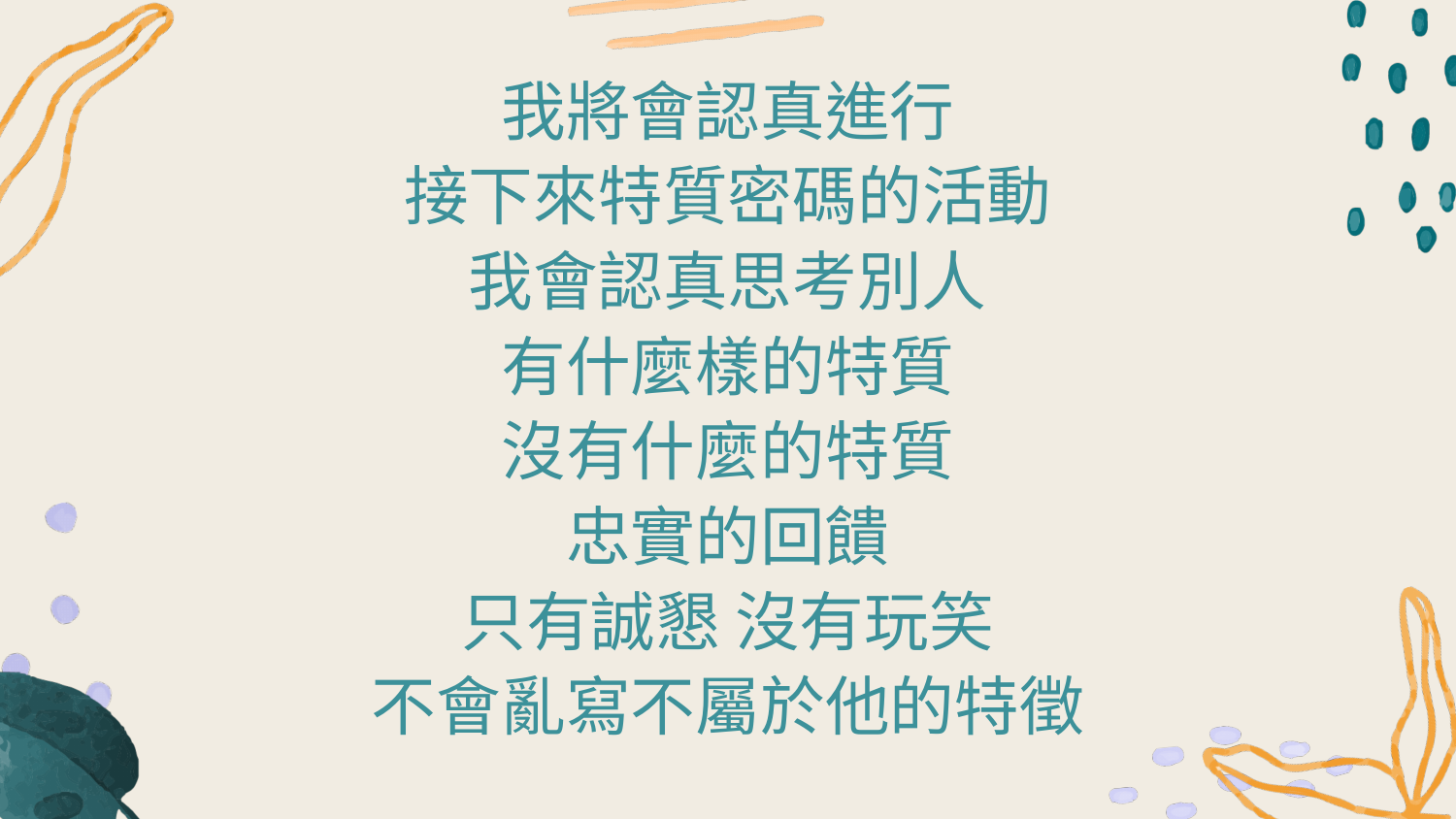

我將會認真進行
接下來特質密碼的活動
我會認真思考別人
有什麼樣的特質
沒有什麼的特質
忠實的回饋
只有誠懇 沒有玩笑
不會亂寫不屬於他的特徵